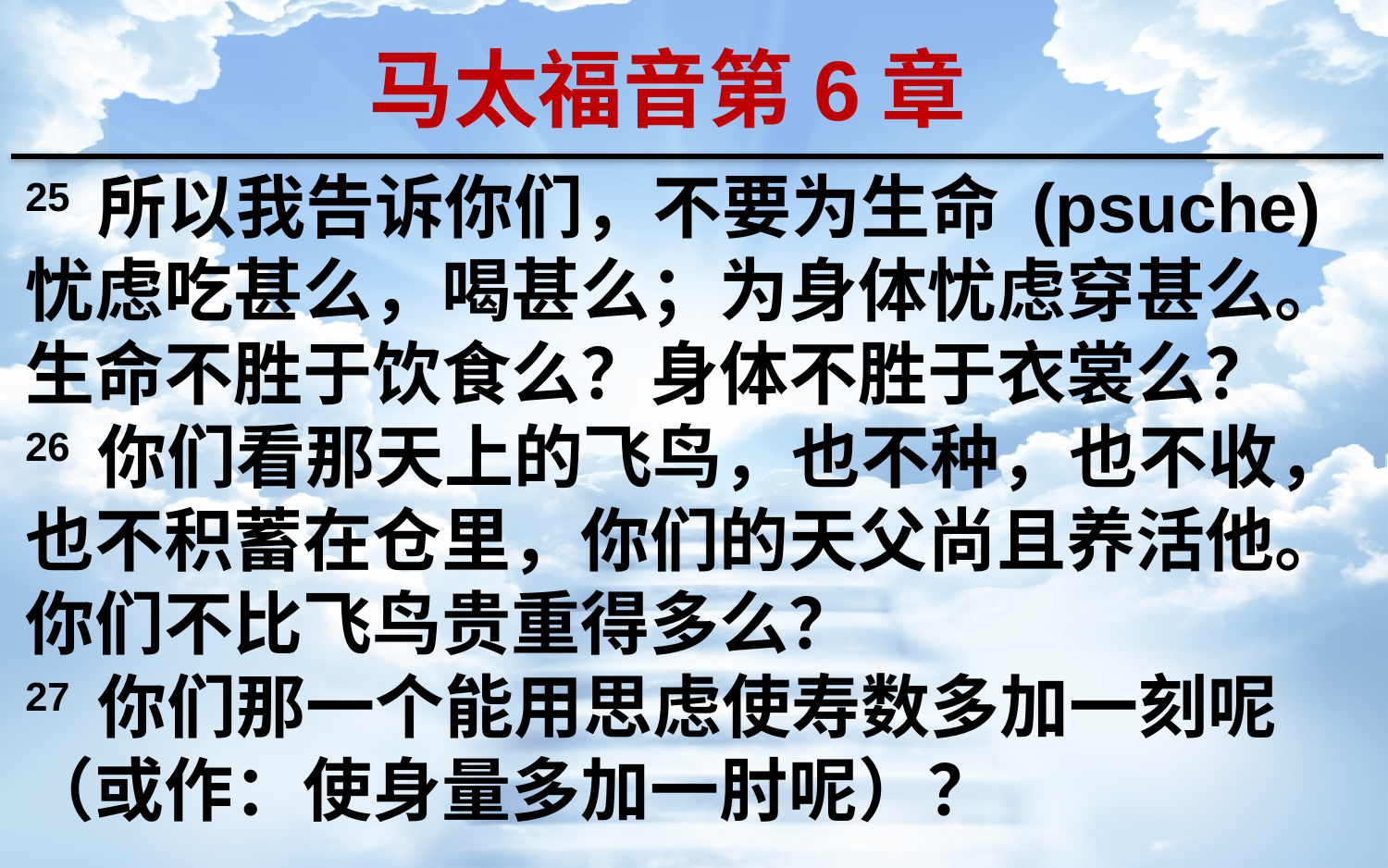

马太福音第6章
25 所以我告诉你们，不要为生命 (psuche)忧虑吃甚么，喝甚么；为身体忧虑穿甚么。生命不胜于饮食么？身体不胜于衣裳么？
26 你们看那天上的飞鸟，也不种，也不收，也不积蓄在仓里，你们的天父尚且养活他。你们不比飞鸟贵重得多么？
27 你们那一个能用思虑使寿数多加一刻呢（或作：使身量多加一肘呢）？